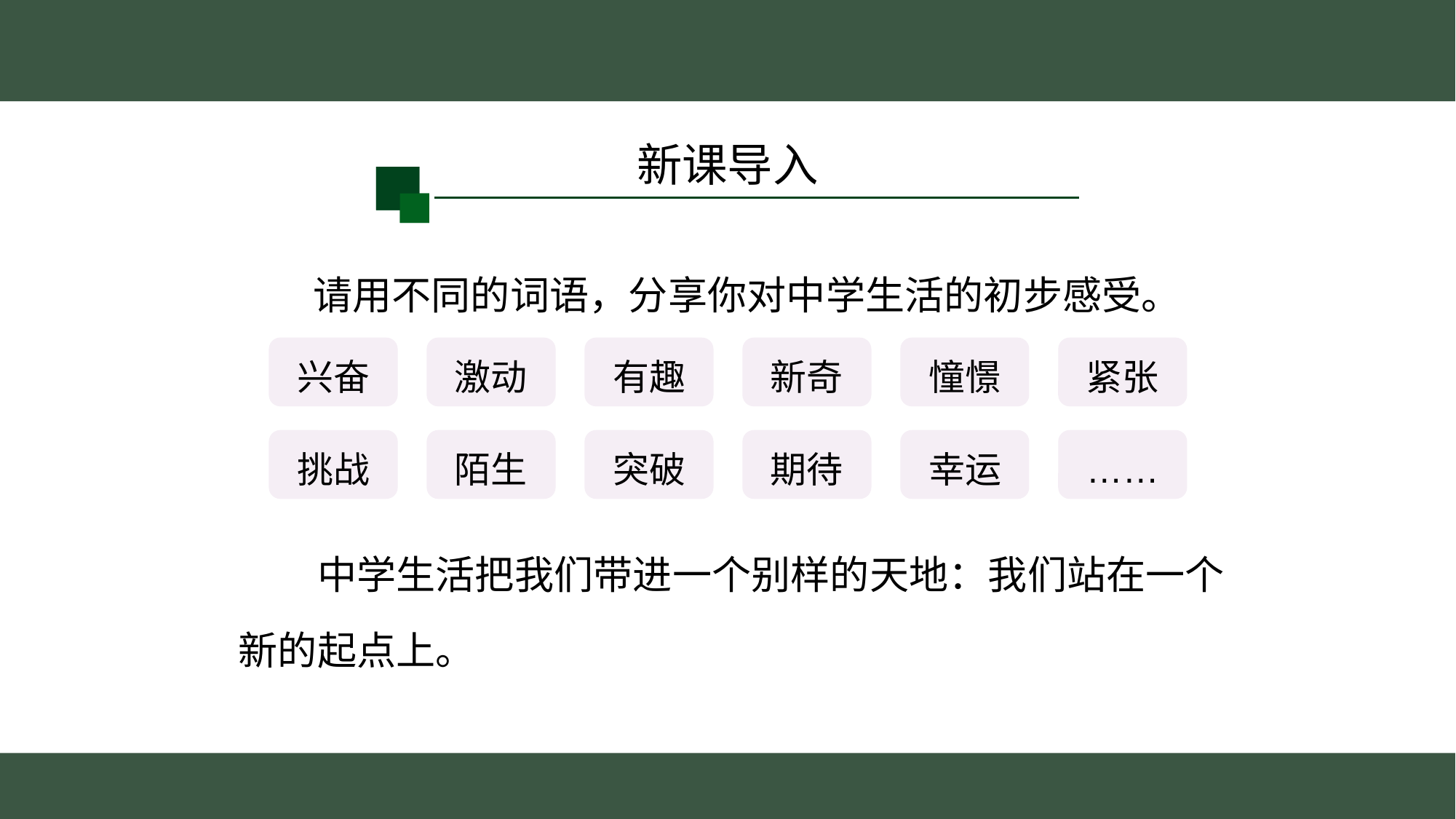

新课导入
　　请用不同的词语，分享你对中学生活的初步感受。

兴奋

激动

有趣

新奇

憧憬

紧张

挑战

陌生

突破

期待

幸运

……
　　中学生活把我们带进一个别样的天地：我们站在一个
新的起点上。